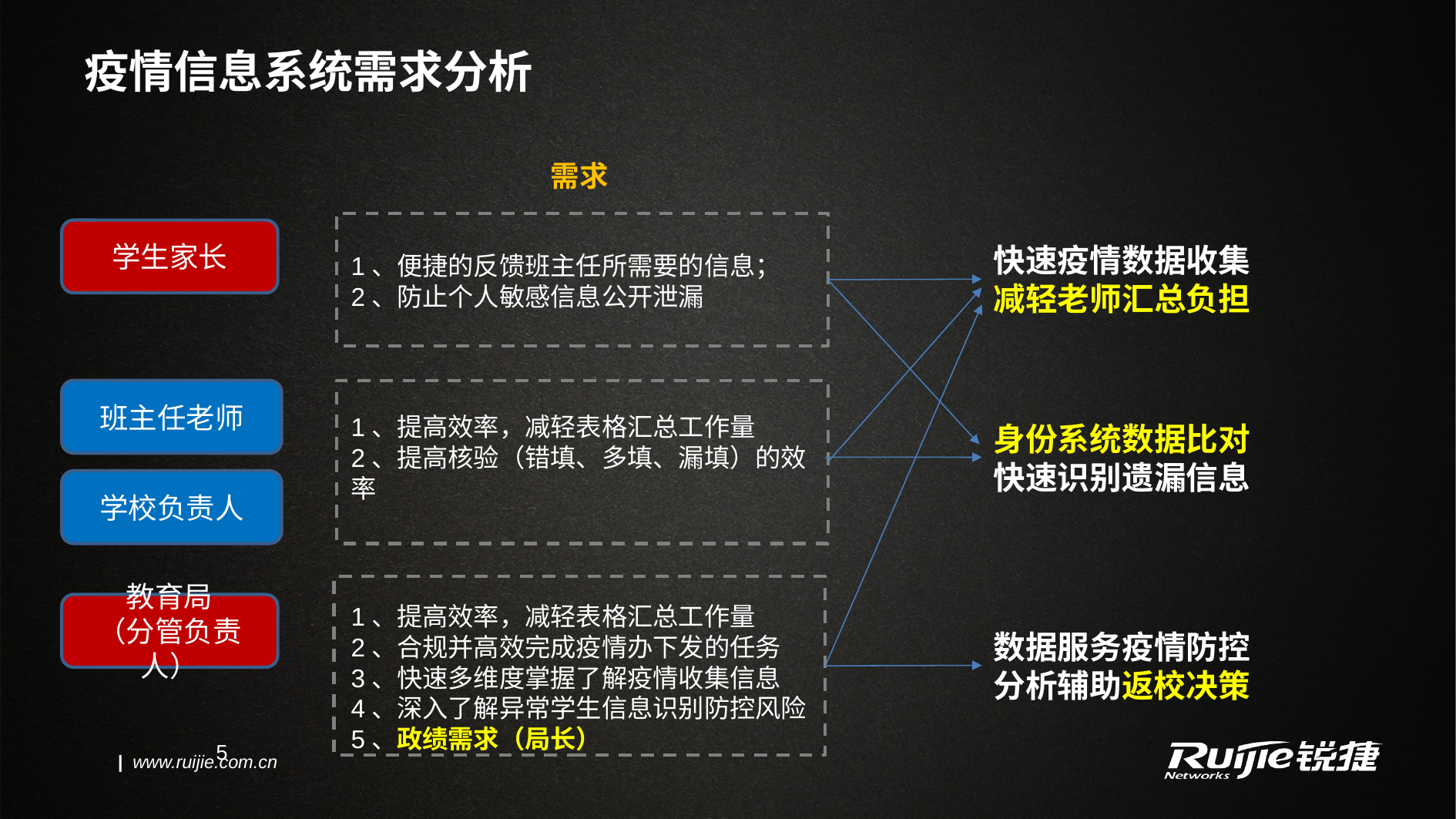

疫情信息系统需求分析

需求

学生家长
快速疫情数据收集
减轻老师汇总负担
1、便捷的反馈班主任所需要的信息；
2、防止个人敏感信息公开泄漏
班主任老师

1、提高效率，减轻表格汇总工作量
2、提高核验（错填、多填、漏填）的效率
身份系统数据比对
快速识别遗漏信息
学校负责人

教育局
（分管负责人）
1、提高效率，减轻表格汇总工作量
2、合规并高效完成疫情办下发的任务
3、快速多维度掌握了解疫情收集信息
4、深入了解异常学生信息识别防控风险
5、政绩需求（局长）
数据服务疫情防控
分析辅助返校决策
5